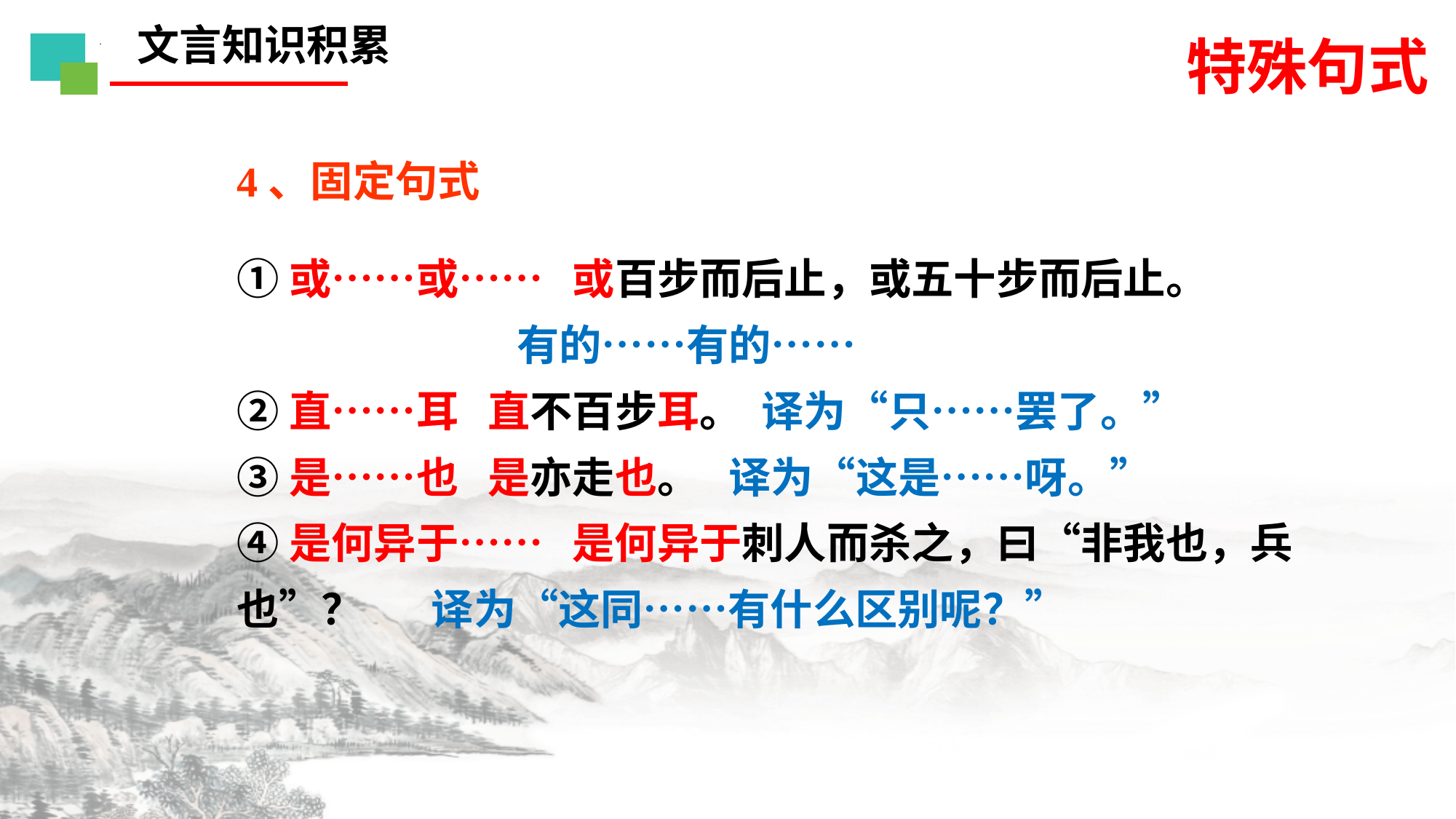

文言知识积累
特殊句式

4、固定句式
①或……或……   或百步而后止，或五十步而后止。
                            有的……有的……
②直……耳   直不百步耳。  译为“只……罢了。”
③是……也   是亦走也。   译为“这是……呀。”
④是何异于……   是何异于刺人而杀之，曰“非我也，兵也”？       译为“这同……有什么区别呢？”